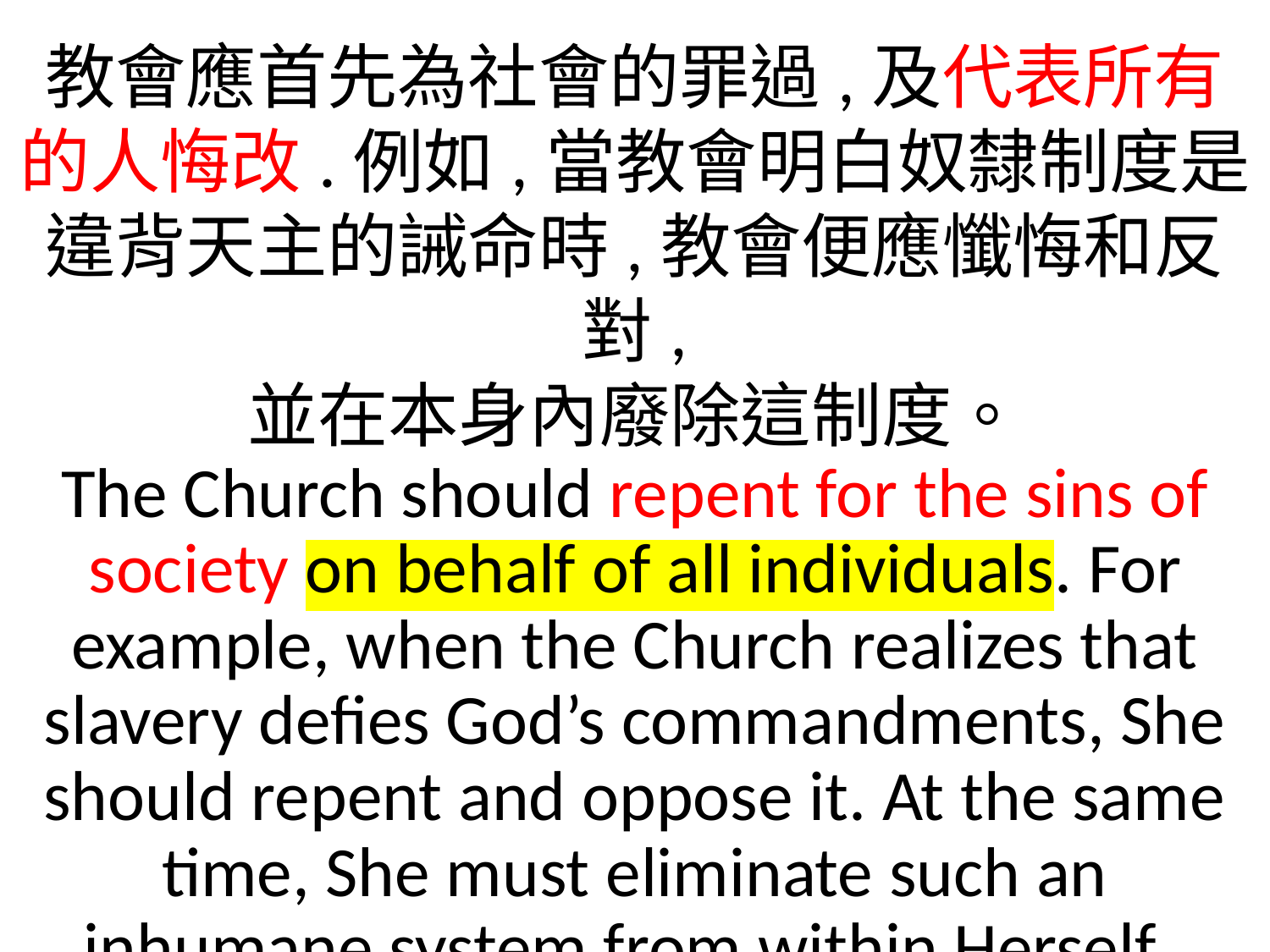

教會應首先為社會的罪過,及代表所有的人悔改.例如,當教會明白奴隸制度是違背天主的誡命時,教會便應懺悔和反對,
並在本身內廢除這制度。
The Church should repent for the sins of society on behalf of all individuals. For example, when the Church realizes that slavery defies God’s commandments, She should repent and oppose it. At the same time, She must eliminate such an inhumane system from within Herself.